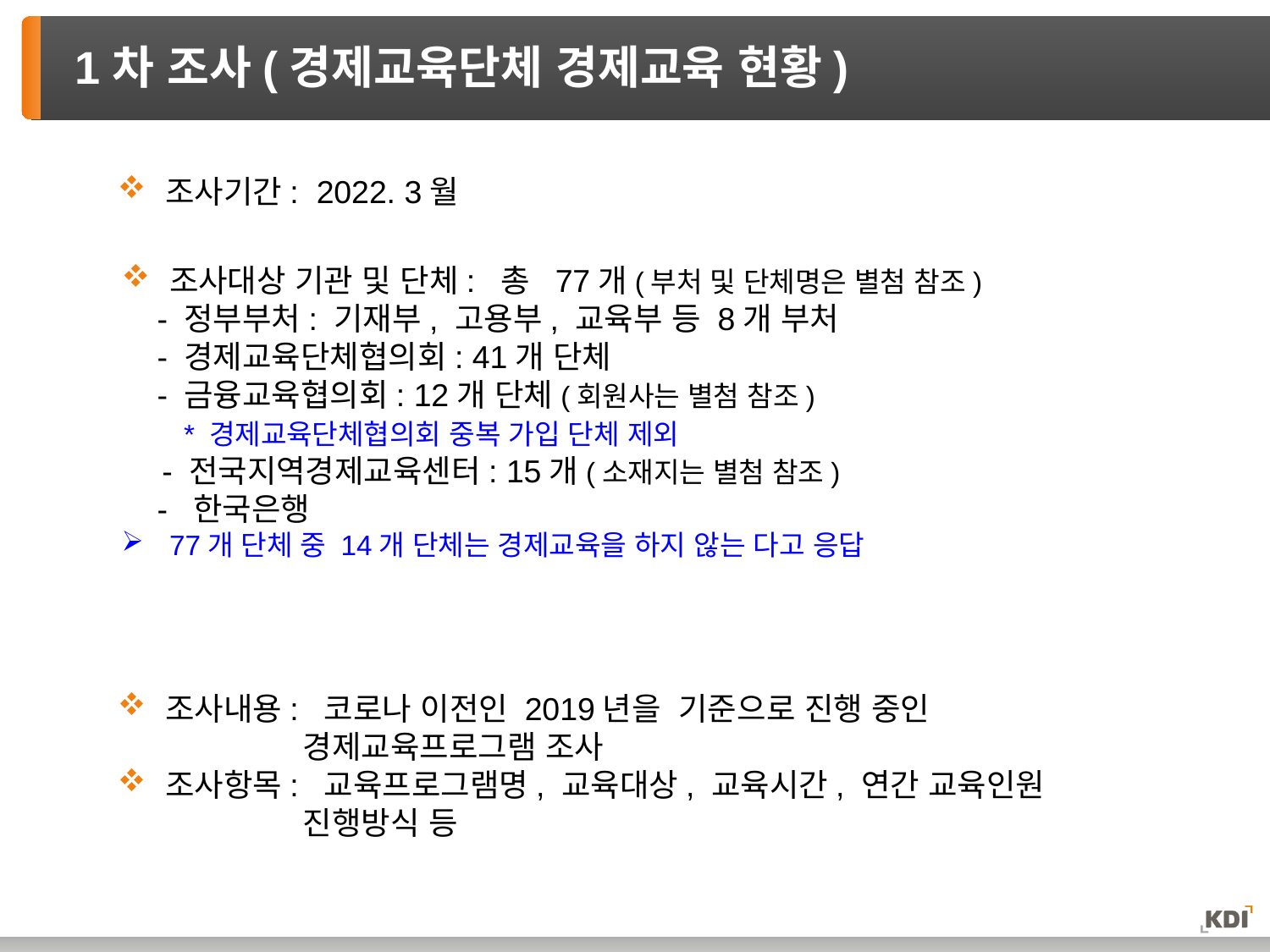

# 1차 조사(경제교육단체 경제교육 현황)
조사기간:  2022. 3월
조사대상 기관 및 단체:  총  77개(부처 및 단체명은 별첨 참조)
    - 정부부처: 기재부, 고용부, 교육부 등 8개 부처
    - 경제교육단체협의회: 41개 단체
    - 금융교육협의회: 12개 단체(회원사는 별첨 참조)
       * 경제교육단체협의회 중복 가입 단체 제외
     - 전국지역경제교육센터: 15개(소재지는 별첨 참조)
    -  한국은행
77개 단체 중 14개 단체는 경제교육을 하지 않는 다고 응답

조사내용:  코로나 이전인 2019년을  기준으로 진행 중인
                    경제교육프로그램 조사
조사항목:  교육프로그램명, 교육대상, 교육시간, 연간 교육인원
                    진행방식 등